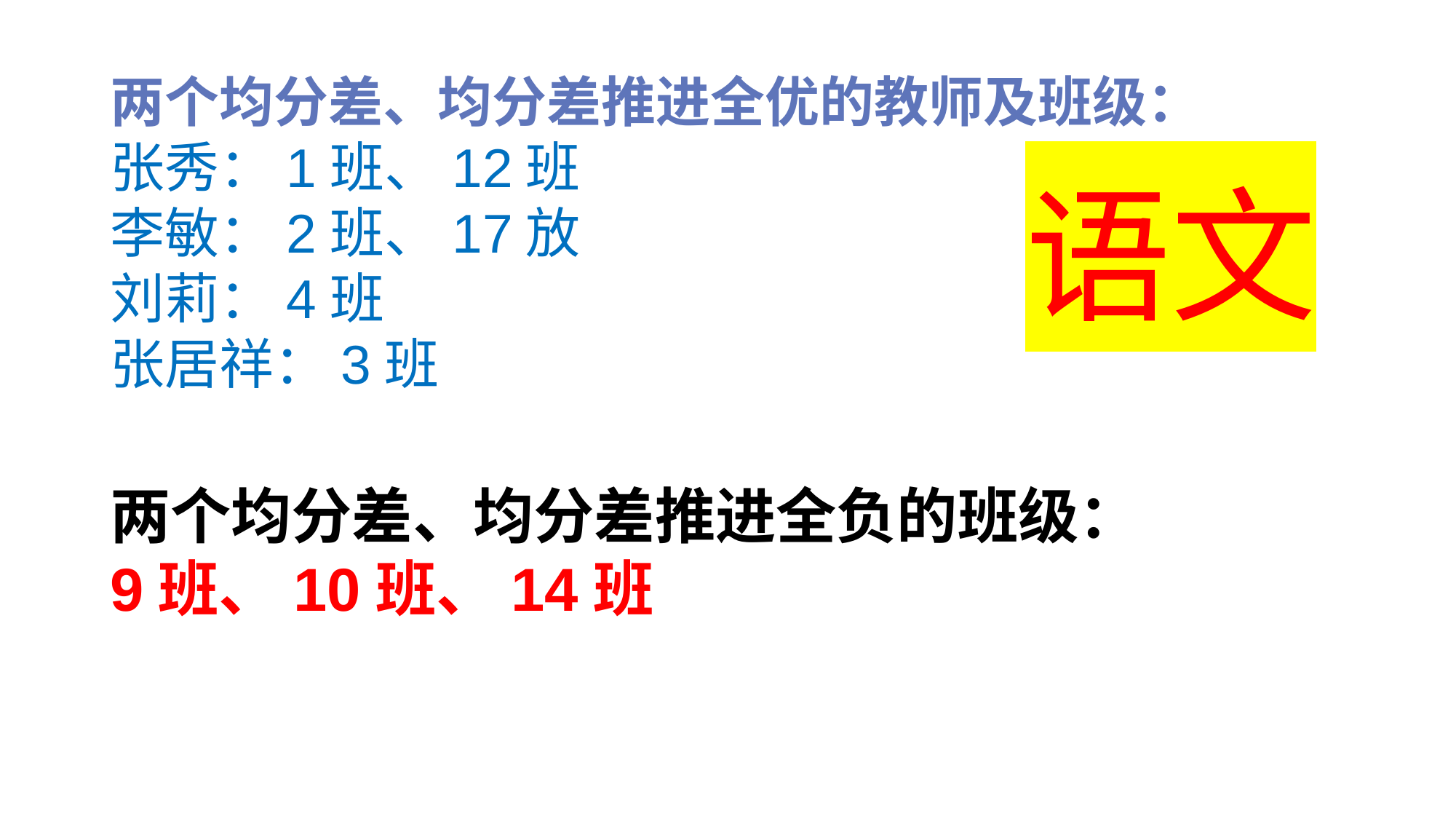

两个均分差、均分差推进全优的教师及班级：
张秀：1班、12班
李敏：2班、17放
刘莉：4班
张居祥：3班

语文
两个均分差、均分差推进全负的班级：
9班、10班、14班